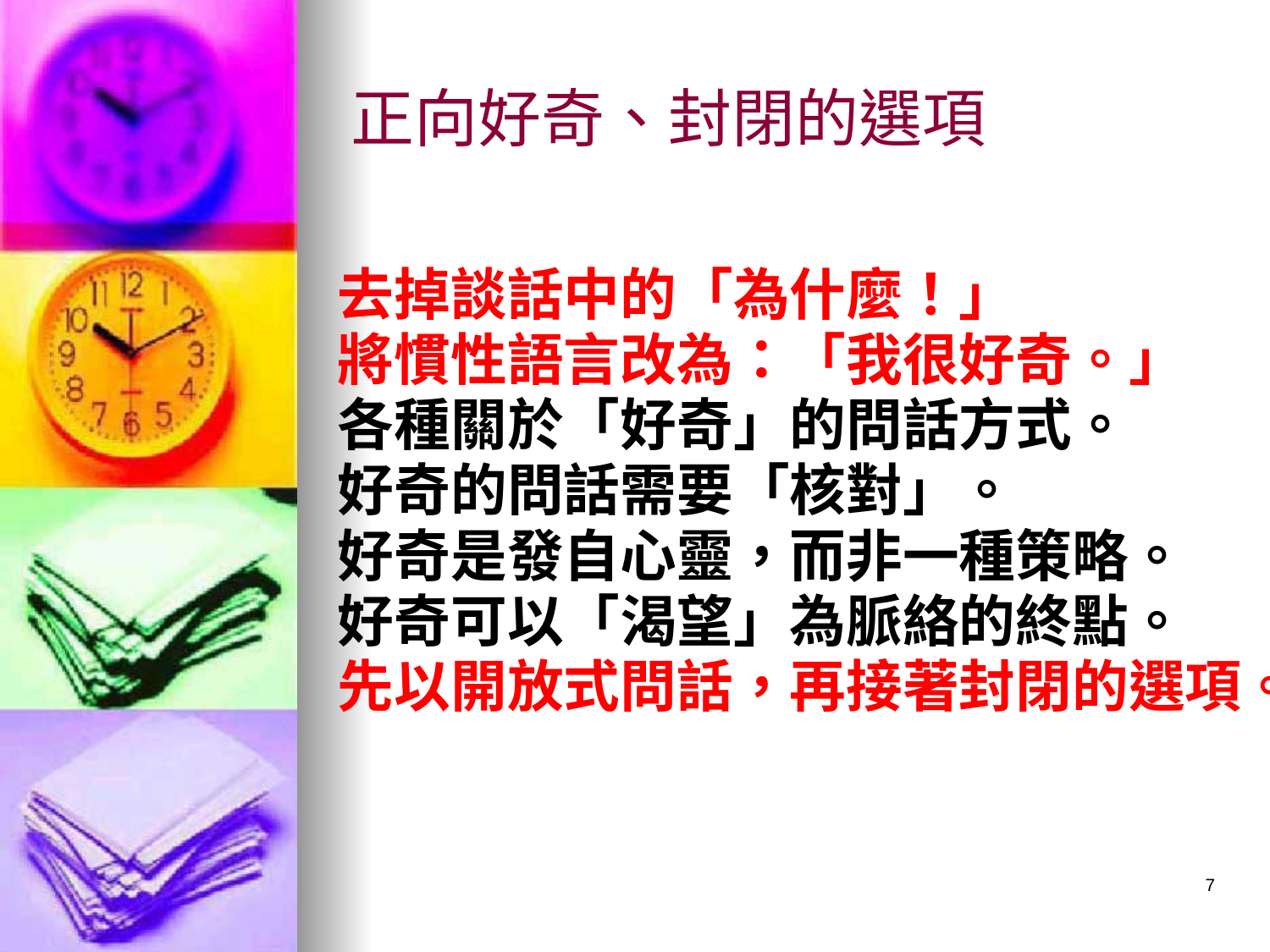

# 正向好奇、封閉的選項

去掉談話中的「為什麼！」
將慣性語言改為：「我很好奇。」
各種關於「好奇」的問話方式。
好奇的問話需要「核對」。
好奇是發自心靈，而非一種策略。
好奇可以「渴望」為脈絡的終點。
先以開放式問話，再接著封閉的選項。

7